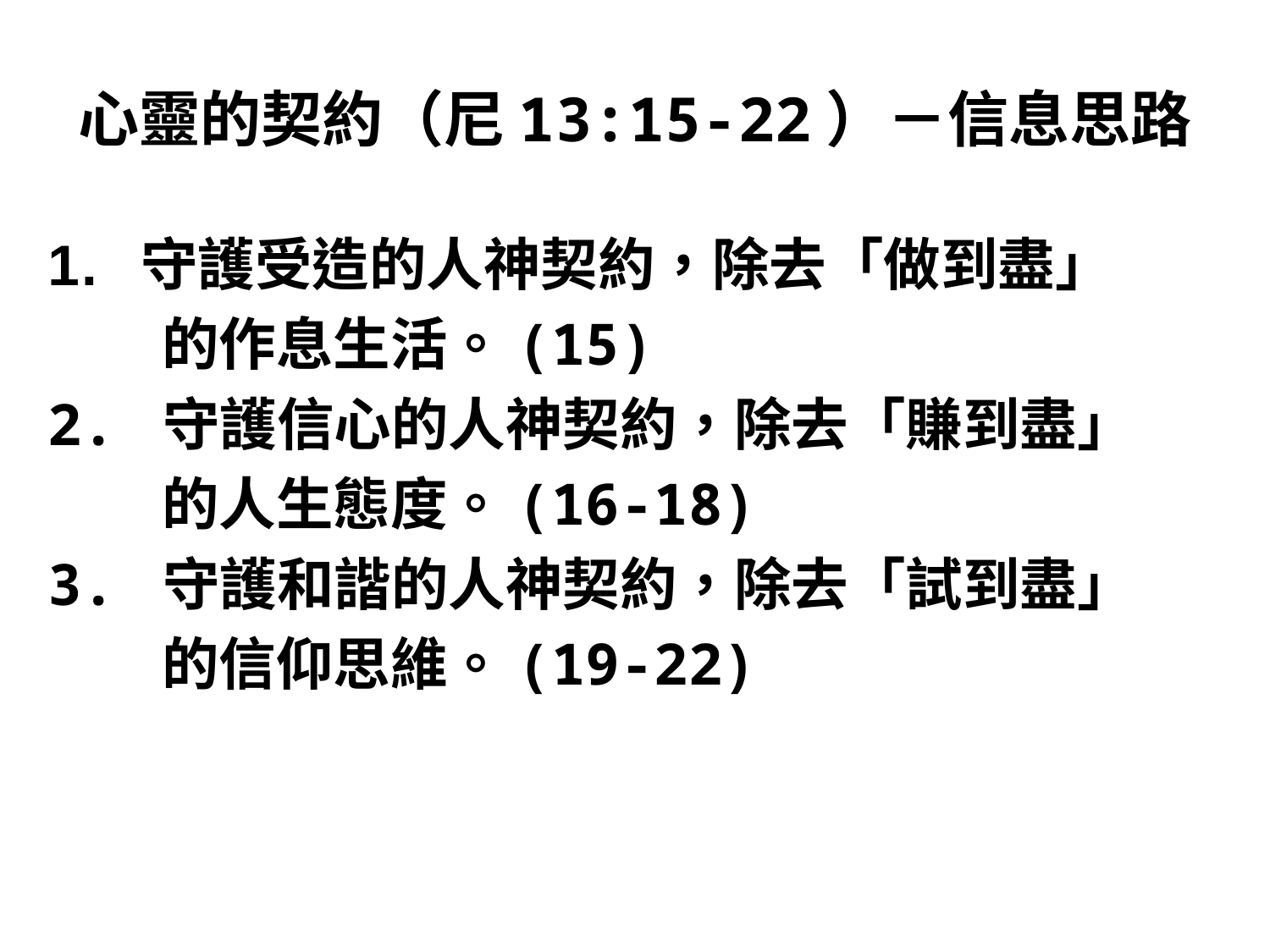

# 心靈的契約（尼13:15-22）－信息思路
守護受造的人神契約，除去「做到盡」
　　的作息生活。(15)
2. 守護信心的人神契約，除去「賺到盡」
　　的人生態度。(16-18)
3. 守護和諧的人神契約，除去「試到盡」
　　的信仰思維。(19-22)